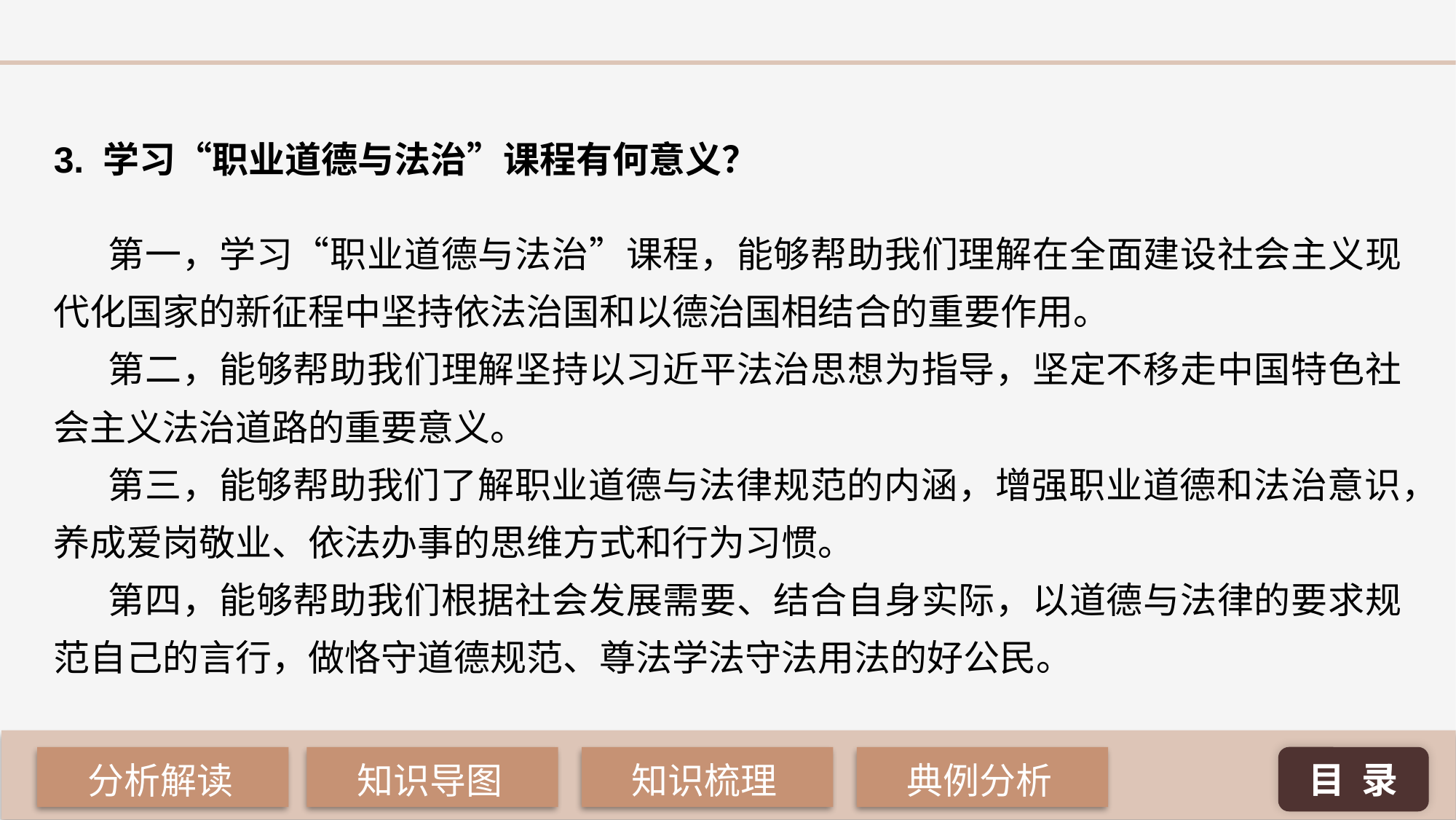

3. 学习“职业道德与法治”课程有何意义？
第一，学习“职业道德与法治”课程，能够帮助我们理解在全面建设社会主义现代化国家的新征程中坚持依法治国和以德治国相结合的重要作用。
第二，能够帮助我们理解坚持以习近平法治思想为指导，坚定不移走中国特色社会主义法治道路的重要意义。
第三，能够帮助我们了解职业道德与法律规范的内涵，增强职业道德和法治意识，养成爱岗敬业、依法办事的思维方式和行为习惯。
第四，能够帮助我们根据社会发展需要、结合自身实际，以道德与法律的要求规范自己的言行，做恪守道德规范、尊法学法守法用法的好公民。